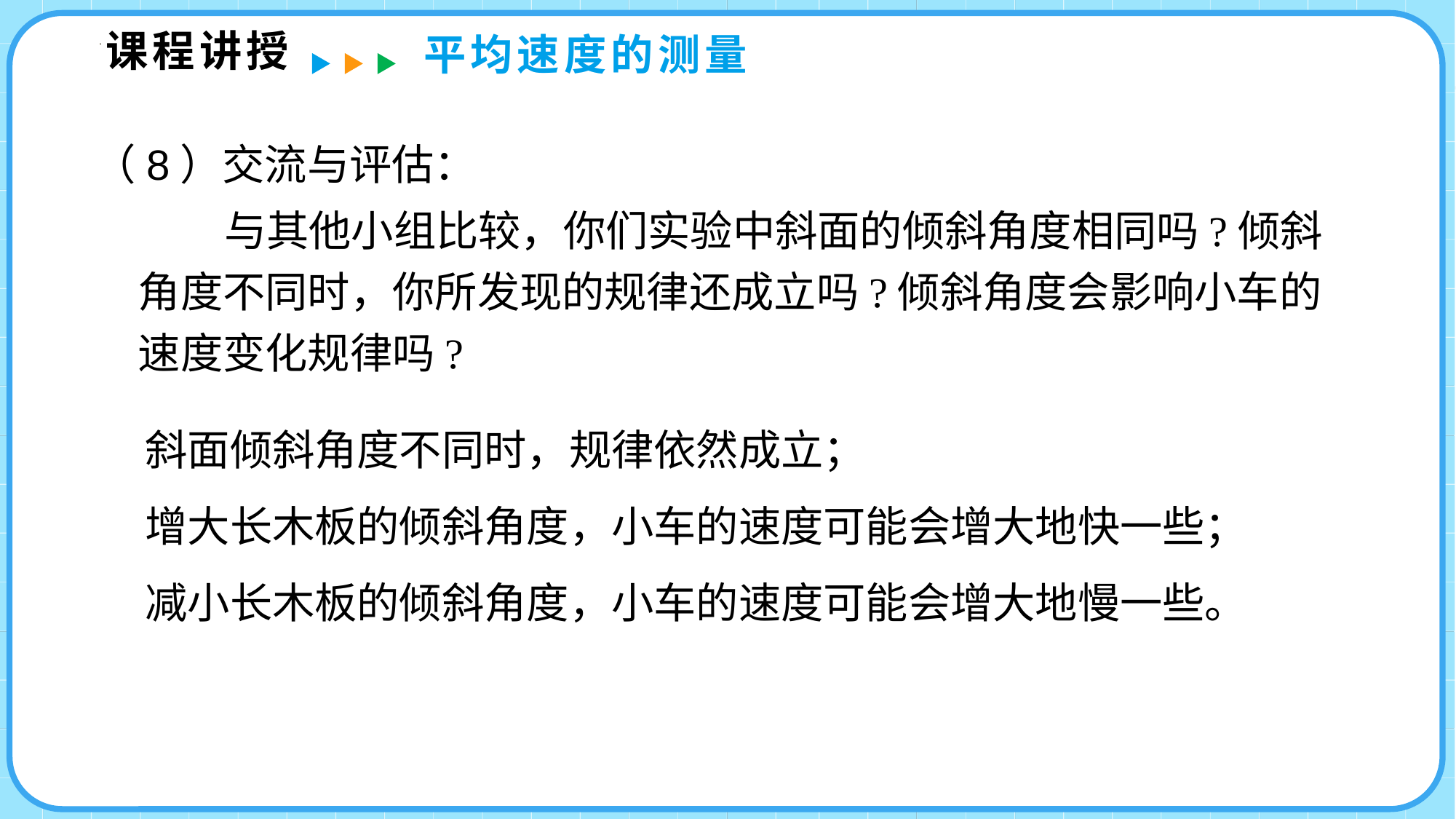

课程讲授
平均速度的测量

（8）交流与评估：

与其他小组比较，你们实验中斜面的倾斜角度相同吗?倾斜角度不同时，你所发现的规律还成立吗?倾斜角度会影响小车的速度变化规律吗?

斜面倾斜角度不同时，规律依然成立；
增大长木板的倾斜角度，小车的速度可能会增大地快一些；
减小长木板的倾斜角度，小车的速度可能会增大地慢一些。